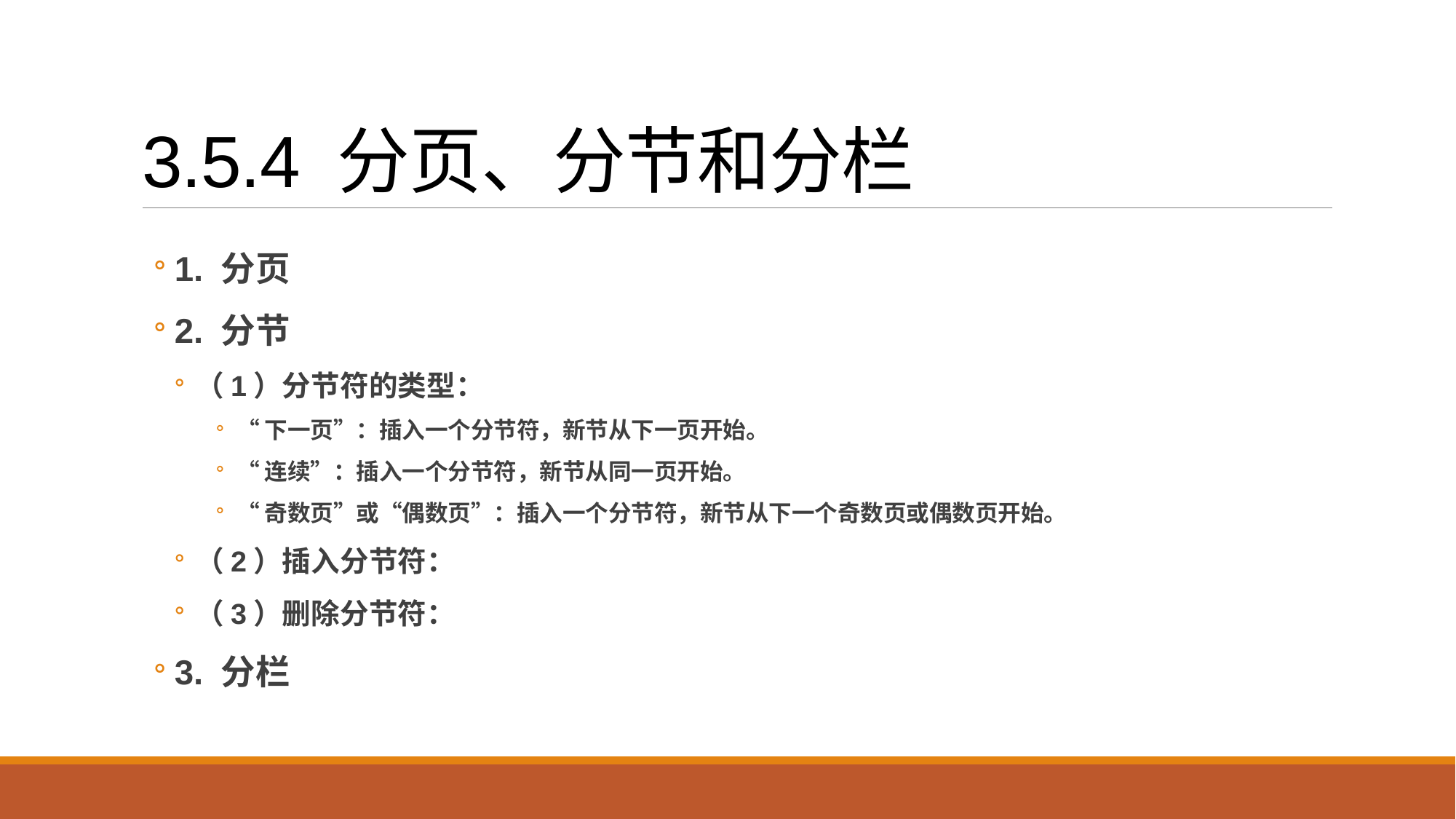

# 3.5.4 分页、分节和分栏
1. 分页
2. 分节
（1）分节符的类型：
“下一页”：插入一个分节符，新节从下一页开始。
“连续”：插入一个分节符，新节从同一页开始。
“奇数页”或“偶数页”：插入一个分节符，新节从下一个奇数页或偶数页开始。
（2）插入分节符：
（3）删除分节符：
3. 分栏